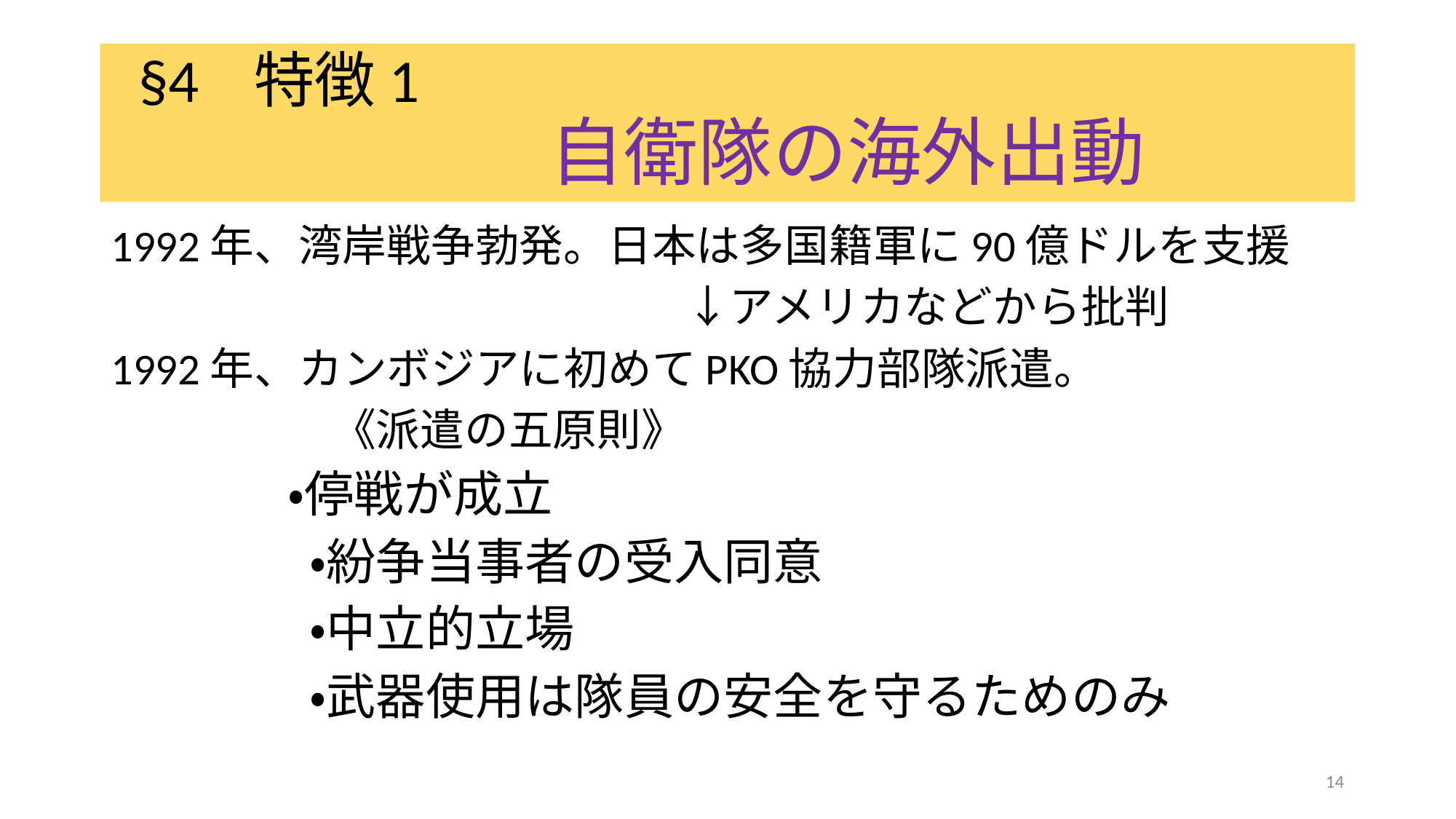

# §4   特徴1 　　　　　　　 自衛隊の海外出動
1992年、湾岸戦争勃発。日本は多国籍軍に90億ドルを支援
　　　　　　　　　　　　　↓アメリカなどから批判
1992年、カンボジアに初めてPKO協力部隊派遣。
　　　　　《派遣の五原則》
　　　　・停戦が成立
　　　　・紛争当事者の受入同意
　　　　・中立的立場
　　　　・武器使用は隊員の安全を守るためのみ

14